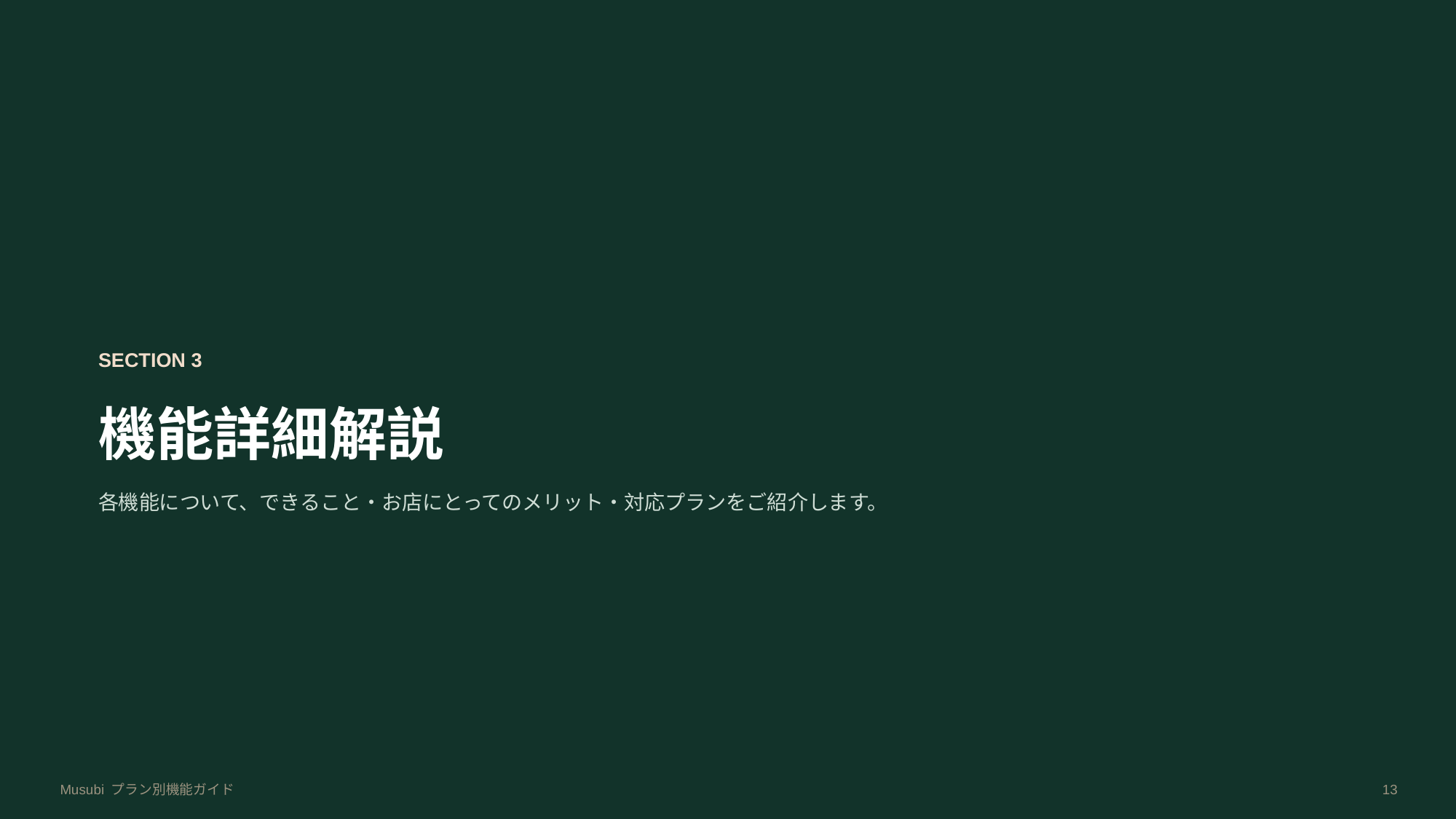

SECTION 3
機能詳細解説
各機能について、できること・お店にとってのメリット・対応プランをご紹介します。
Musubi プラン別機能ガイド
13